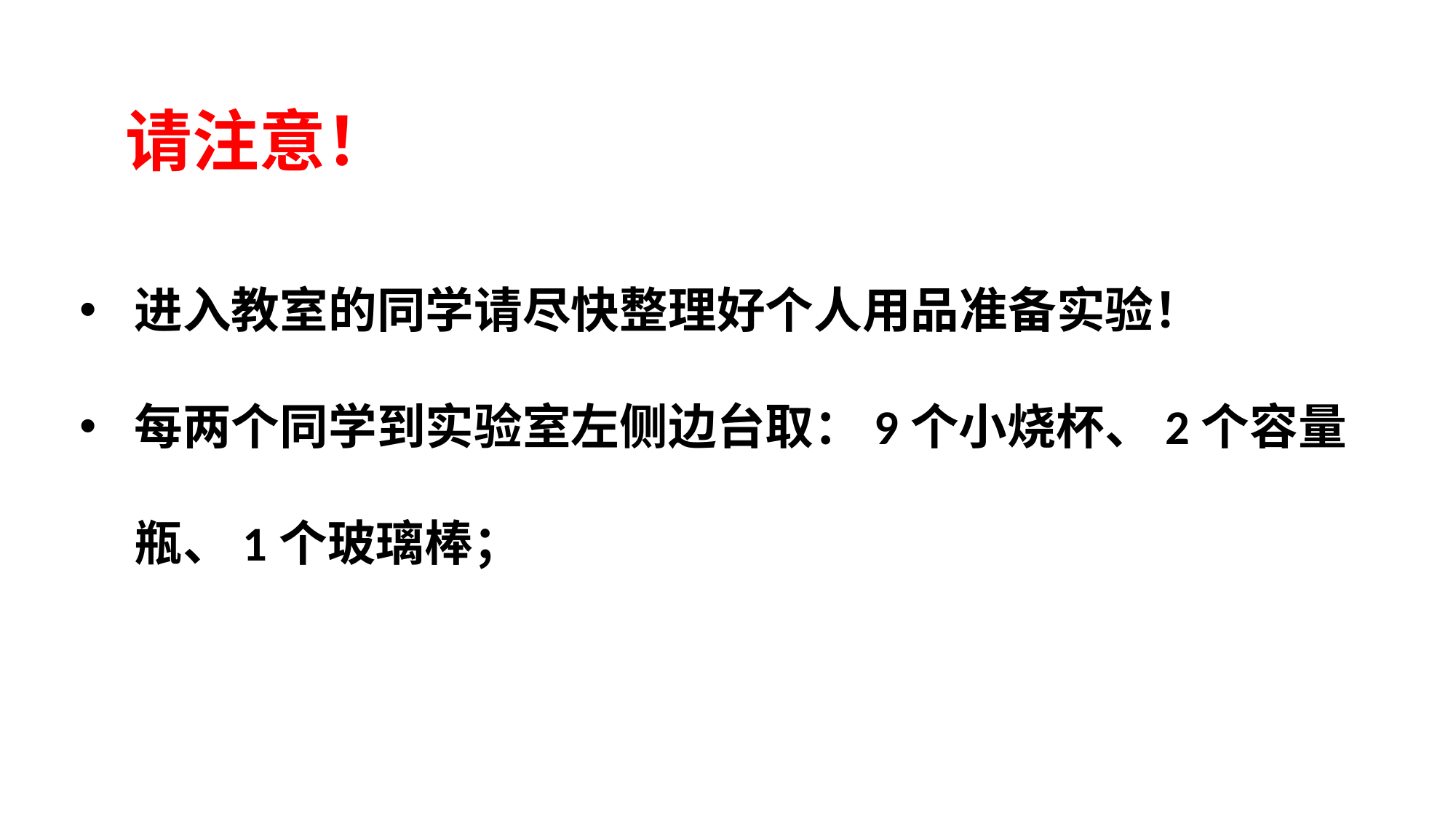

请注意！
进入教室的同学请尽快整理好个人用品准备实验！
每两个同学到实验室左侧边台取：9个小烧杯、2个容量瓶、1个玻璃棒；